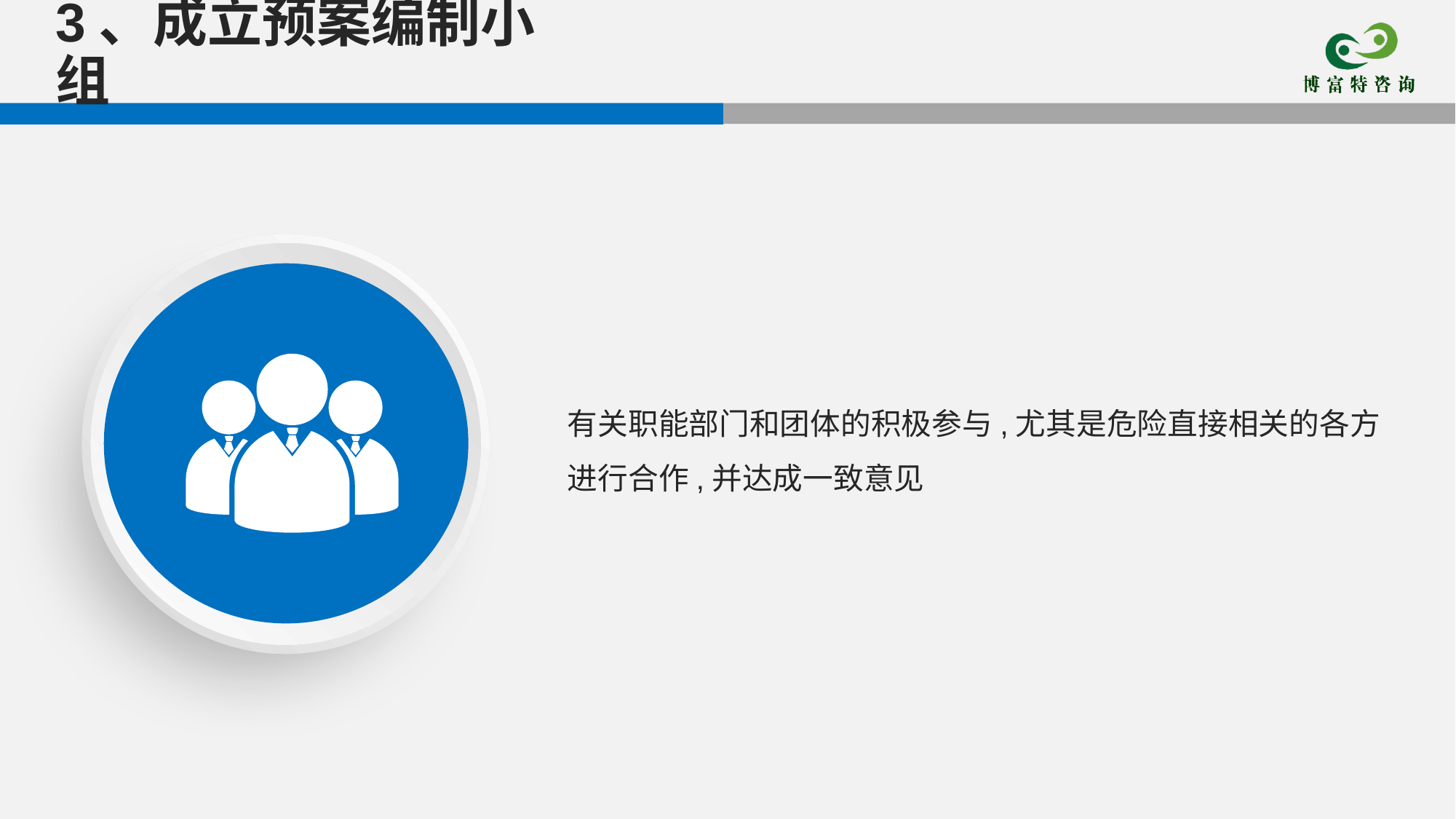

3、成立预案编制小组

有关职能部门和团体的积极参与,尤其是危险直接相关的各方进行合作,并达成一致意见